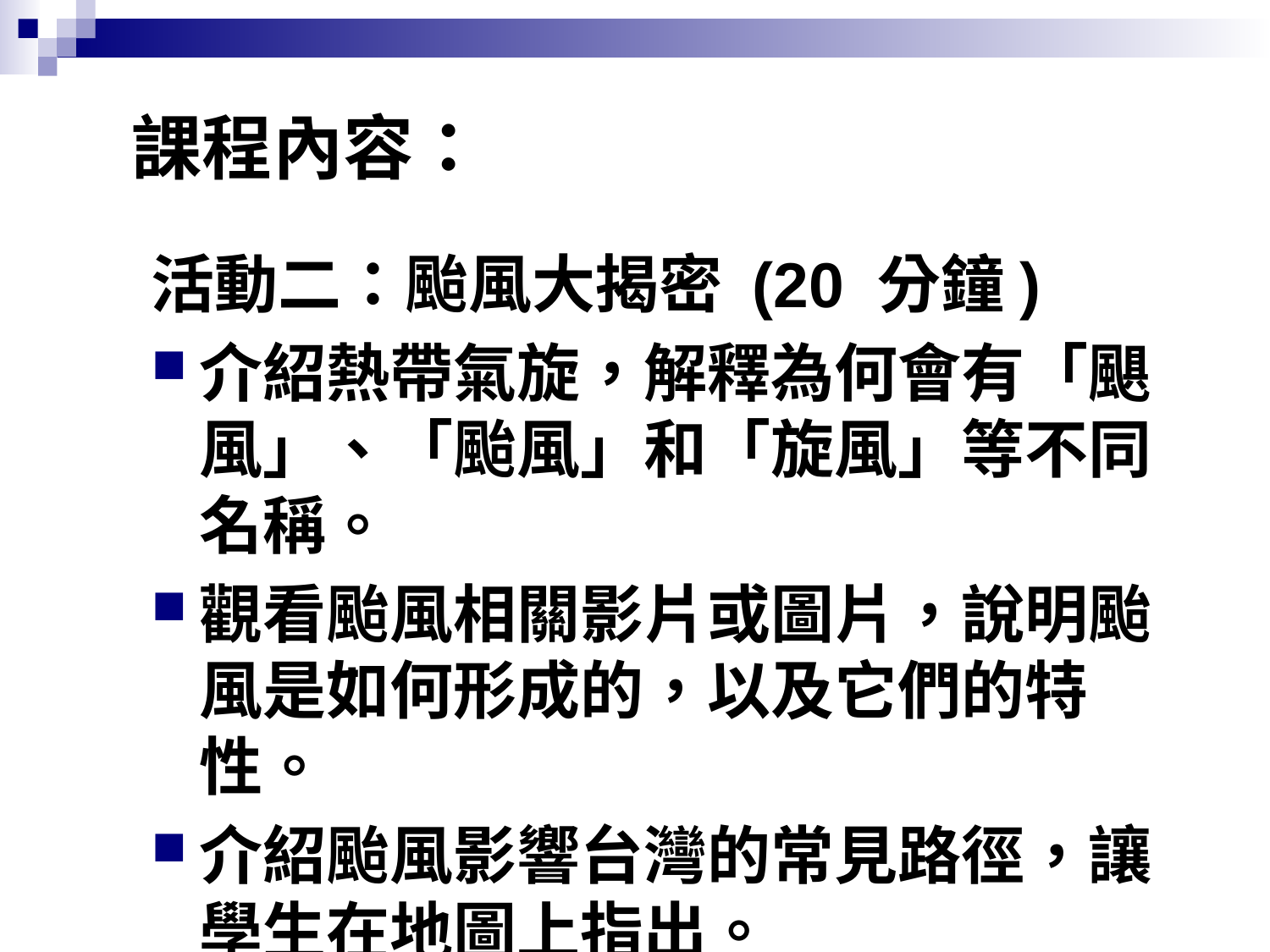

# 課程內容：
活動二：颱風大揭密 (20 分鐘)
介紹熱帶氣旋，解釋為何會有「颶風」、「颱風」和「旋風」等不同名稱。
觀看颱風相關影片或圖片，說明颱風是如何形成的，以及它們的特性。
介紹颱風影響台灣的常見路徑，讓學生在地圖上指出。